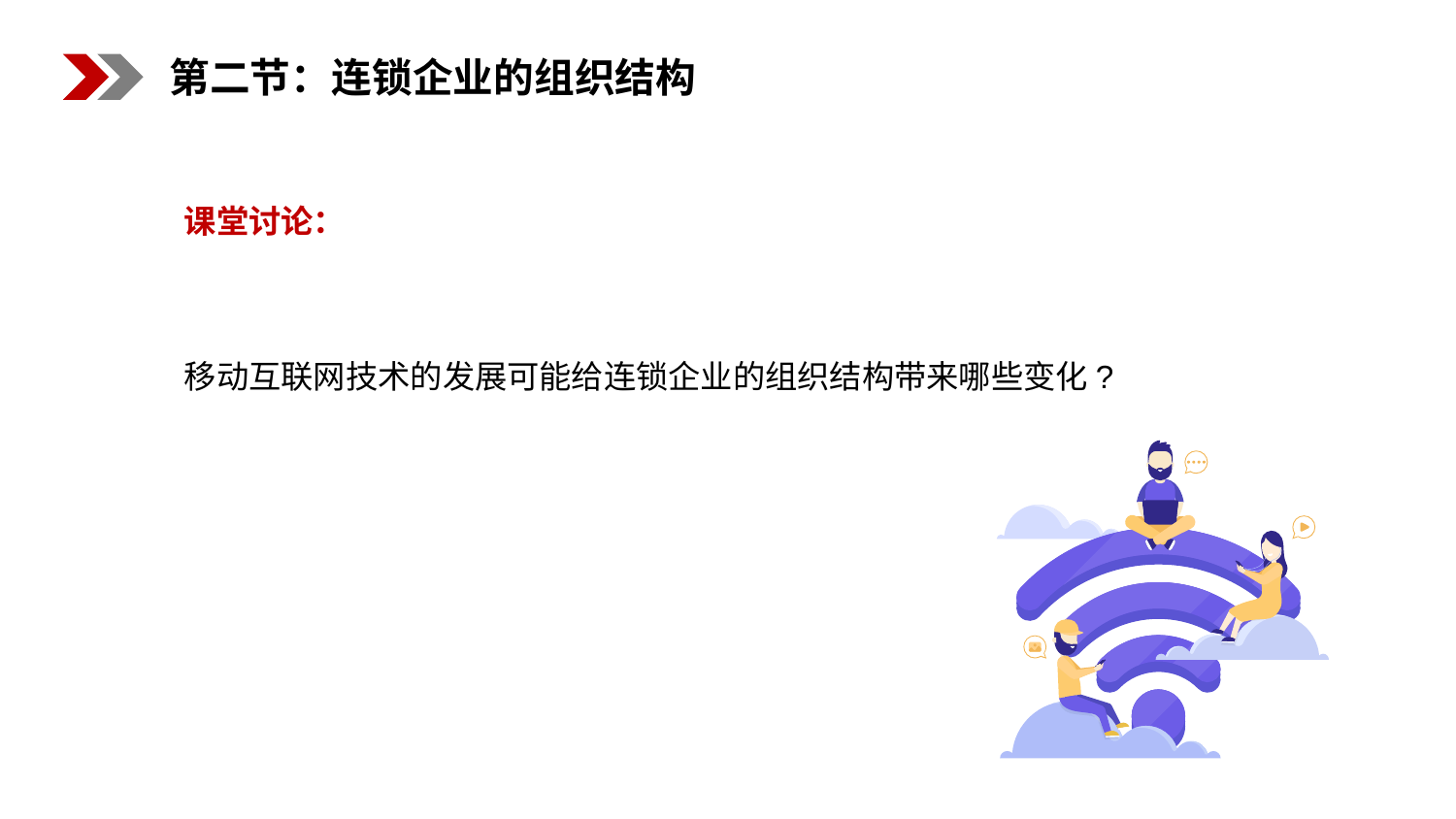

第二节：连锁企业的组织结构

课堂讨论：

移动互联网技术的发展可能给连锁企业的组织结构带来哪些变化?